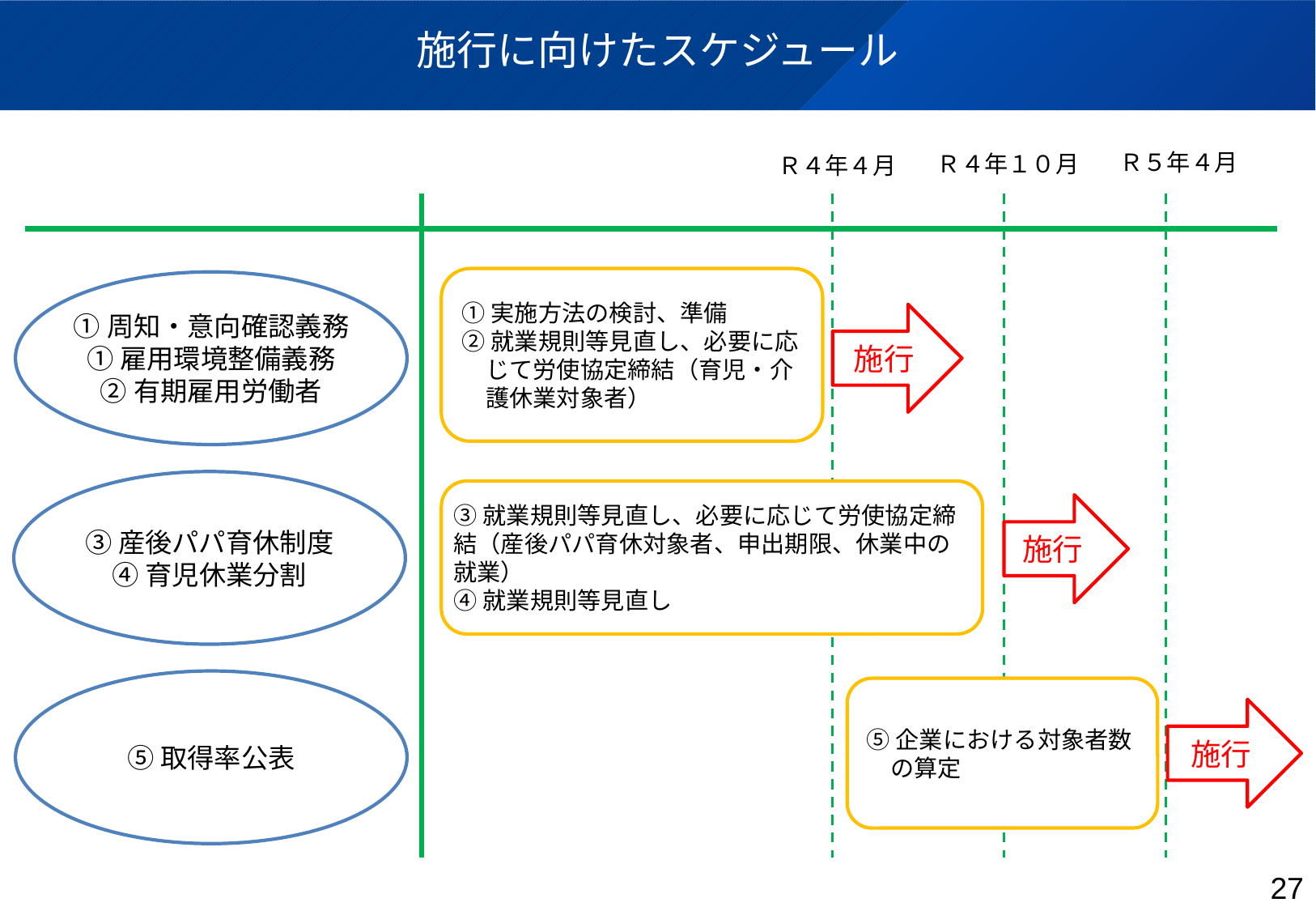

# 施行に向けたスケジュール
Ｒ５年４月
Ｒ４年１０月
Ｒ４年４月
①実施方法の検討、準備
②就業規則等見直し、必要に応じて労使協定締結（育児・介護休業対象者）
①周知・意向確認義務
①雇用環境整備義務
②有期雇用労働者
施行
③産後パパ育休制度
④育児休業分割
施行
⑤取得率公表
⑤企業における対象者数の算定
施行
③就業規則等見直し、必要に応じて労使協定締結（産後パパ育休対象者、申出期限、休業中の就業）
④就業規則等見直し
27